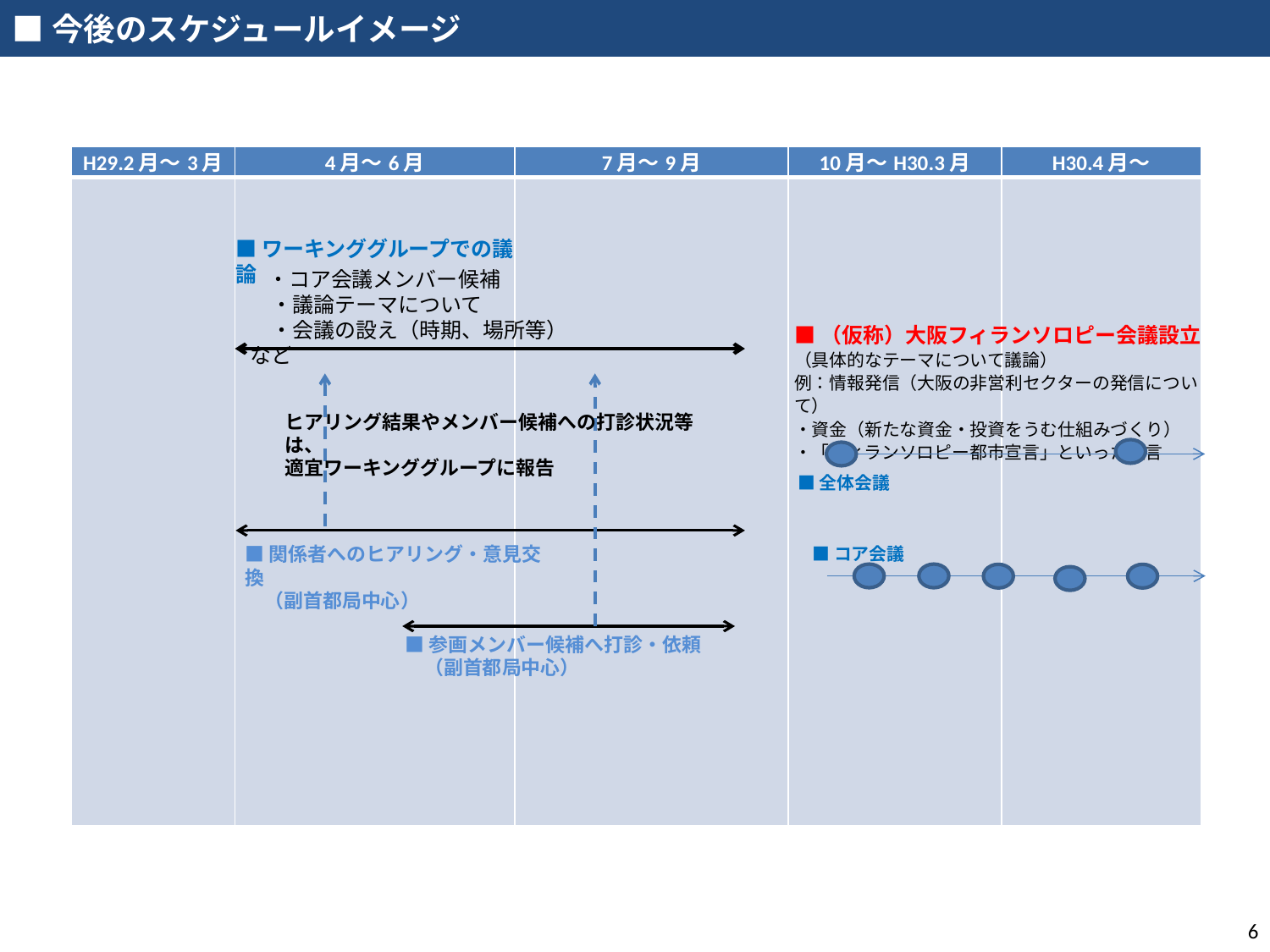

■今後のスケジュールイメージ
| H29.2月～3月 | 4月～6月 | 7月～9月 | 10月～H30.3月 | H30.4月～ |
| --- | --- | --- | --- | --- |
|  |  |  |  |  |
■ワーキンググループでの議論
　・コア会議メンバー候補
　・議論テーマについて
　・会議の設え（時期、場所等）　など

■（仮称）大阪フィランソロピー会議設立
（具体的なテーマについて議論）
例：情報発信（大阪の非営利セクターの発信について）
・資金（新たな資金・投資をうむ仕組みづくり）
・「フィランソロピー都市宣言」といった提言

ヒアリング結果やメンバー候補への打診状況等は、
適宜ワーキンググループに報告

■全体会議
■関係者へのヒアリング・意見交換
　（副首都局中心）
■コア会議

■参画メンバー候補へ打診・依頼
　（副首都局中心）
6